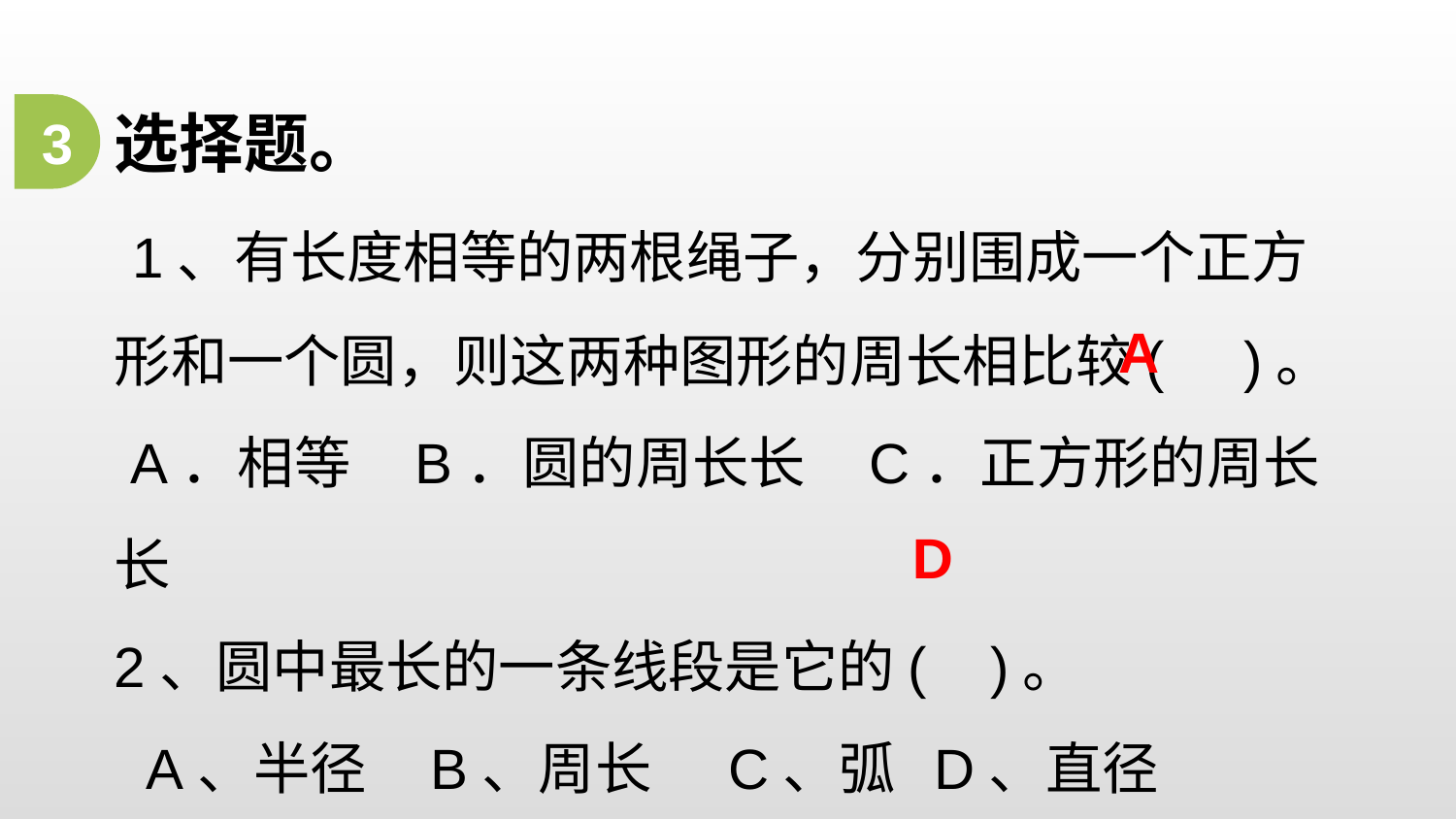

3
选择题。
 1、有长度相等的两根绳子，分别围成一个正方形和一个圆，则这两种图形的周长相比较(     )。
 A．相等    B．圆的周长长    C．正方形的周长长
2、圆中最长的一条线段是它的(    )。
  A、半径    B、周长     C、弧  D、直径
A
D